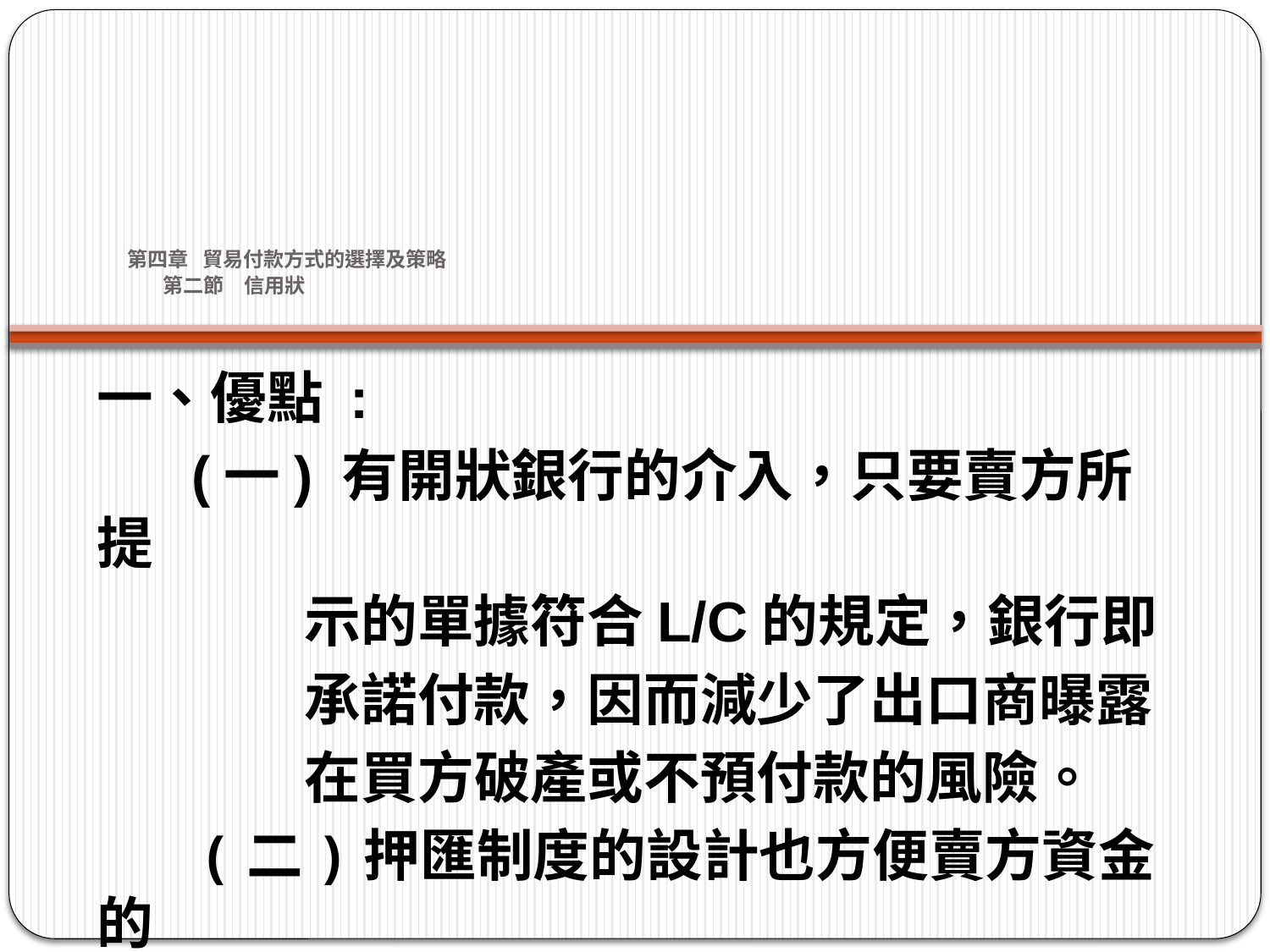

# 第四章   貿易付款方式的選擇及策略 第二節　信用狀
一、優點 :
      (一) 有開狀銀行的介入，只要賣方所提
               示的單據符合L/C的規定，銀行即
               承諾付款，因而減少了出口商曝露
               在買方破產或不預付款的風險。
   (二)押匯制度的設計也方便賣方資金的
                週轉。